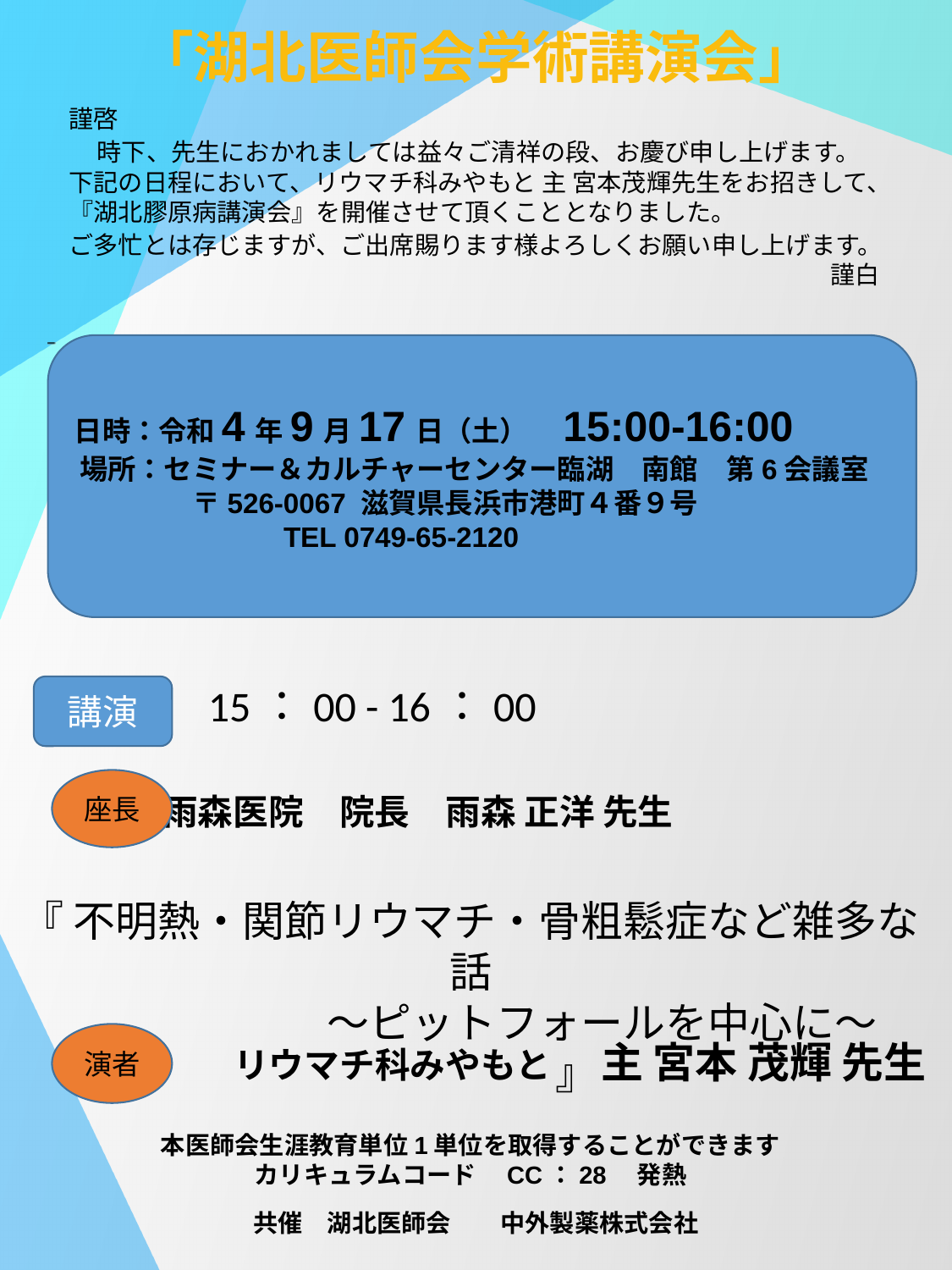

「湖北医師会学術講演会」
謹啓
　時下、先生におかれましては益々ご清祥の段、お慶び申し上げます。
下記の日程において、リウマチ科みやもと 主 宮本茂輝先生をお招きして、
『湖北膠原病講演会』を開催させて頂くこととなりました。
ご多忙とは存じますが、ご出席賜ります様よろしくお願い申し上げます。
　　　　　　　　　　　　　　　　　　　　　　　　　　　　　　　　　　　　謹白

日時：令和4年9月17日（土）　15:00-16:00
場所：セミナー＆カルチャーセンター臨湖　南館　第6会議室
　　　　〒526-0067 滋賀県長浜市港町４番９号
　　　　　　　TEL 0749-65-2120
15：00 - 16：00
講演
『 不明熱・関節リウマチ・骨粗鬆症など雑多な話
　　　　　　　 ～ピットフォールを中心に～　　　　　　』
演者
リウマチ科みやもと　 主 宮本 茂輝 先生
座長
雨森医院　院長　雨森 正洋 先生
本医師会生涯教育単位1単位を取得することができます
カリキュラムコード　CC：28　発熱

共催　湖北医師会　　中外製薬株式会社